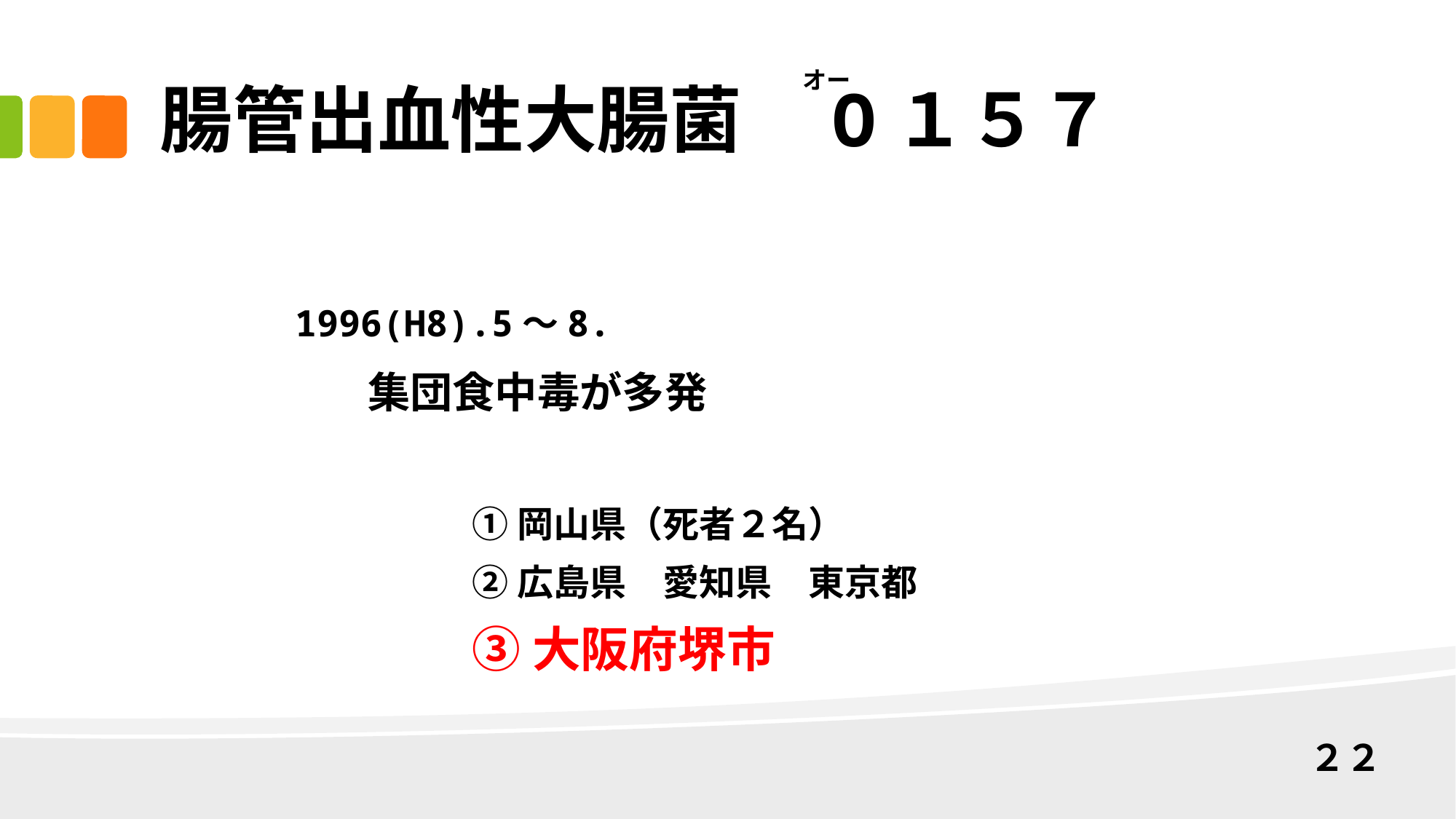

# 腸管出血性大腸菌　O１５７
オー
1996(H8).5～8.
　　集団食中毒が多発

①岡山県（死者２名）
②広島県　愛知県　東京都
③大阪府堺市
２２